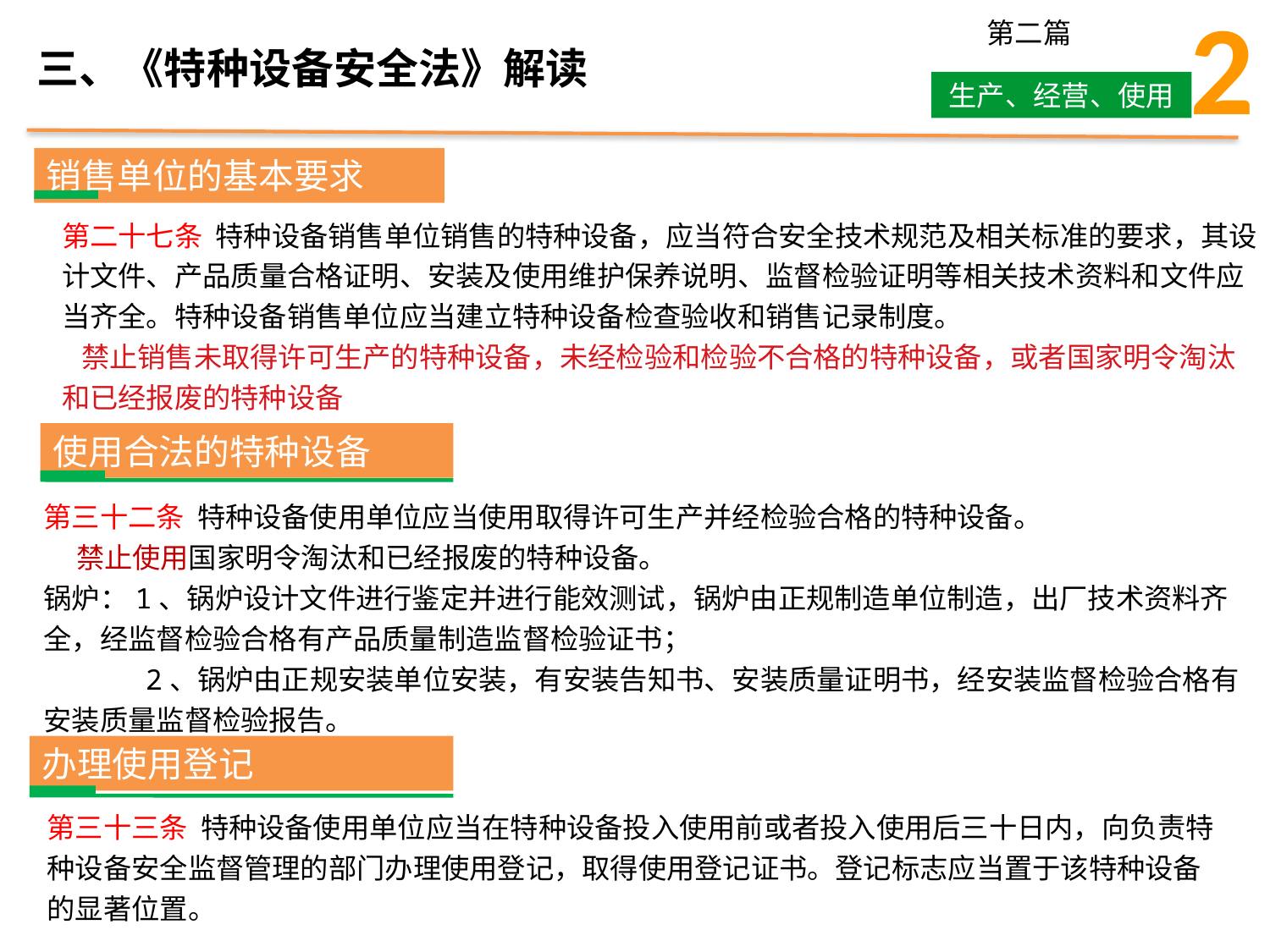

2
第二篇
生产、经营、使用
三、《特种设备安全法》解读
销售单位的基本要求

第二十七条  特种设备销售单位销售的特种设备，应当符合安全技术规范及相关标准的要求，其设计文件、产品质量合格证明、安装及使用维护保养说明、监督检验证明等相关技术资料和文件应当齐全。特种设备销售单位应当建立特种设备检查验收和销售记录制度。
  禁止销售未取得许可生产的特种设备，未经检验和检验不合格的特种设备，或者国家明令淘汰和已经报废的特种设备
使用合法的特种设备

第三十二条  特种设备使用单位应当使用取得许可生产并经检验合格的特种设备。
    禁止使用国家明令淘汰和已经报废的特种设备。
锅炉：1、锅炉设计文件进行鉴定并进行能效测试，锅炉由正规制造单位制造，出厂技术资料齐全，经监督检验合格有产品质量制造监督检验证书；
      2、锅炉由正规安装单位安装，有安装告知书、安装质量证明书，经安装监督检验合格有安装质量监督检验报告。
办理使用登记

第三十三条  特种设备使用单位应当在特种设备投入使用前或者投入使用后三十日内，向负责特种设备安全监督管理的部门办理使用登记，取得使用登记证书。登记标志应当置于该特种设备的显著位置。